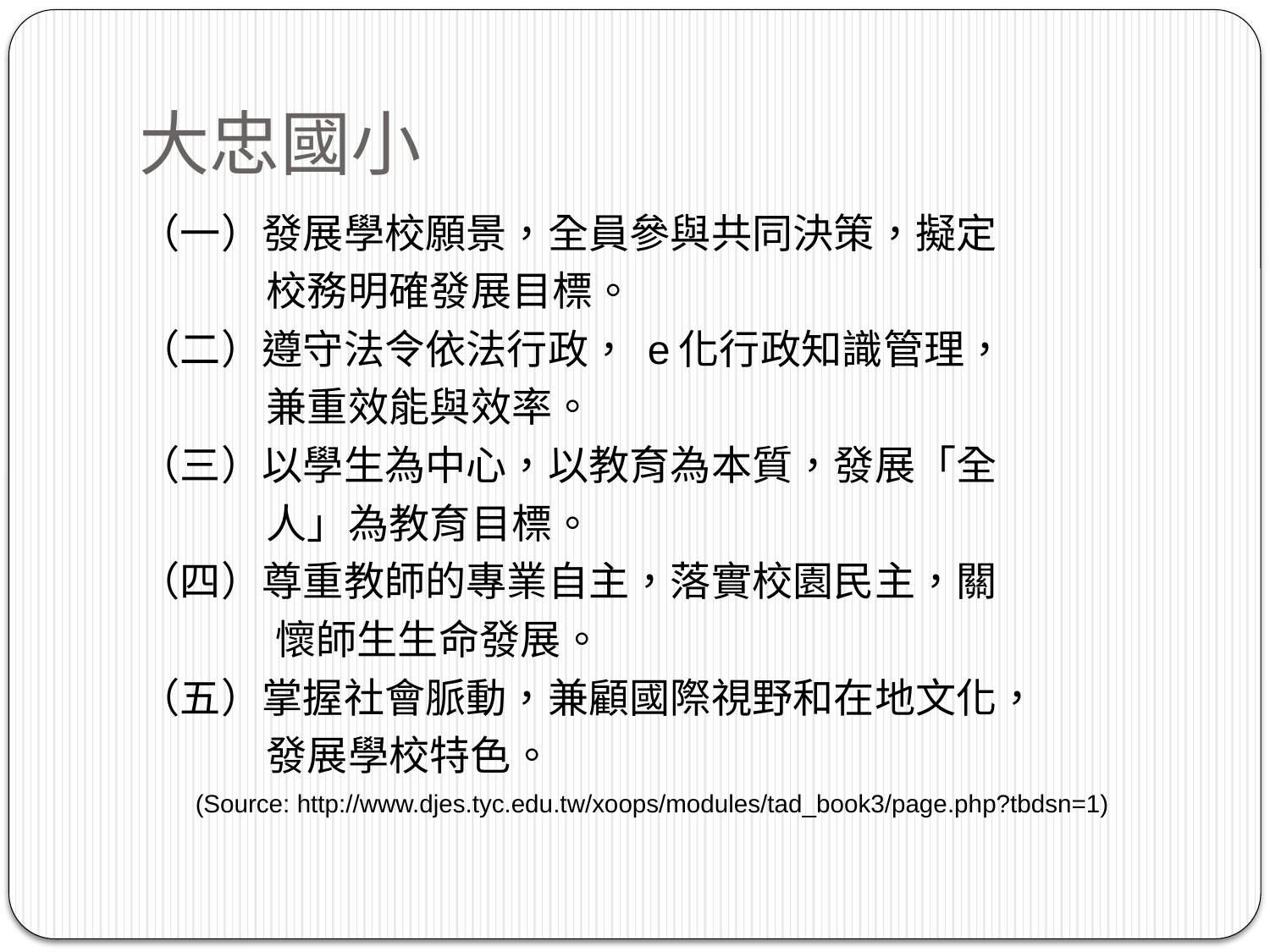

# 大忠國小
（一）發展學校願景，全員參與共同決策，擬定
             校務明確發展目標。
（二）遵守法令依法行政， e化行政知識管理，
             兼重效能與效率。
（三）以學生為中心，以教育為本質，發展「全
             人」為教育目標。
（四）尊重教師的專業自主，落實校園民主，關
              懷師生生命發展。
（五）掌握社會脈動，兼顧國際視野和在地文化，
             發展學校特色。
        (Source: http://www.djes.tyc.edu.tw/xoops/modules/tad_book3/page.php?tbdsn=1)